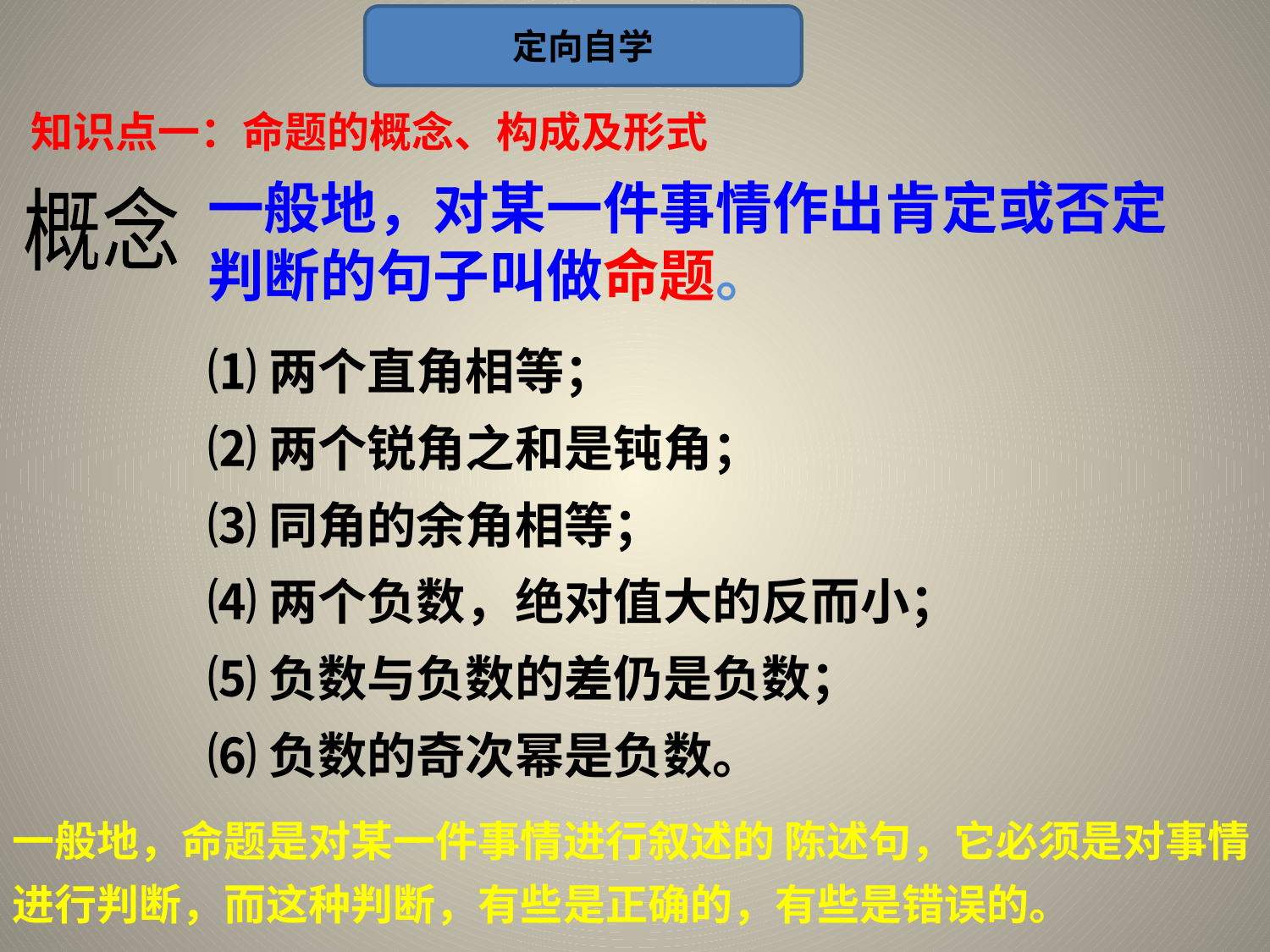

定向自学
知识点一：命题的概念、构成及形式
一般地，对某一件事情作出肯定或否定判断的句子叫做命题。
概念
⑴两个直角相等；
⑵两个锐角之和是钝角；
⑶同角的余角相等；
⑷两个负数，绝对值大的反而小；
⑸负数与负数的差仍是负数；
⑹负数的奇次幂是负数。

一般地，命题是对某一件事情进行叙述的 陈述句，它必须是对事情进行判断，而这种判断，有些是正确的，有些是错误的。